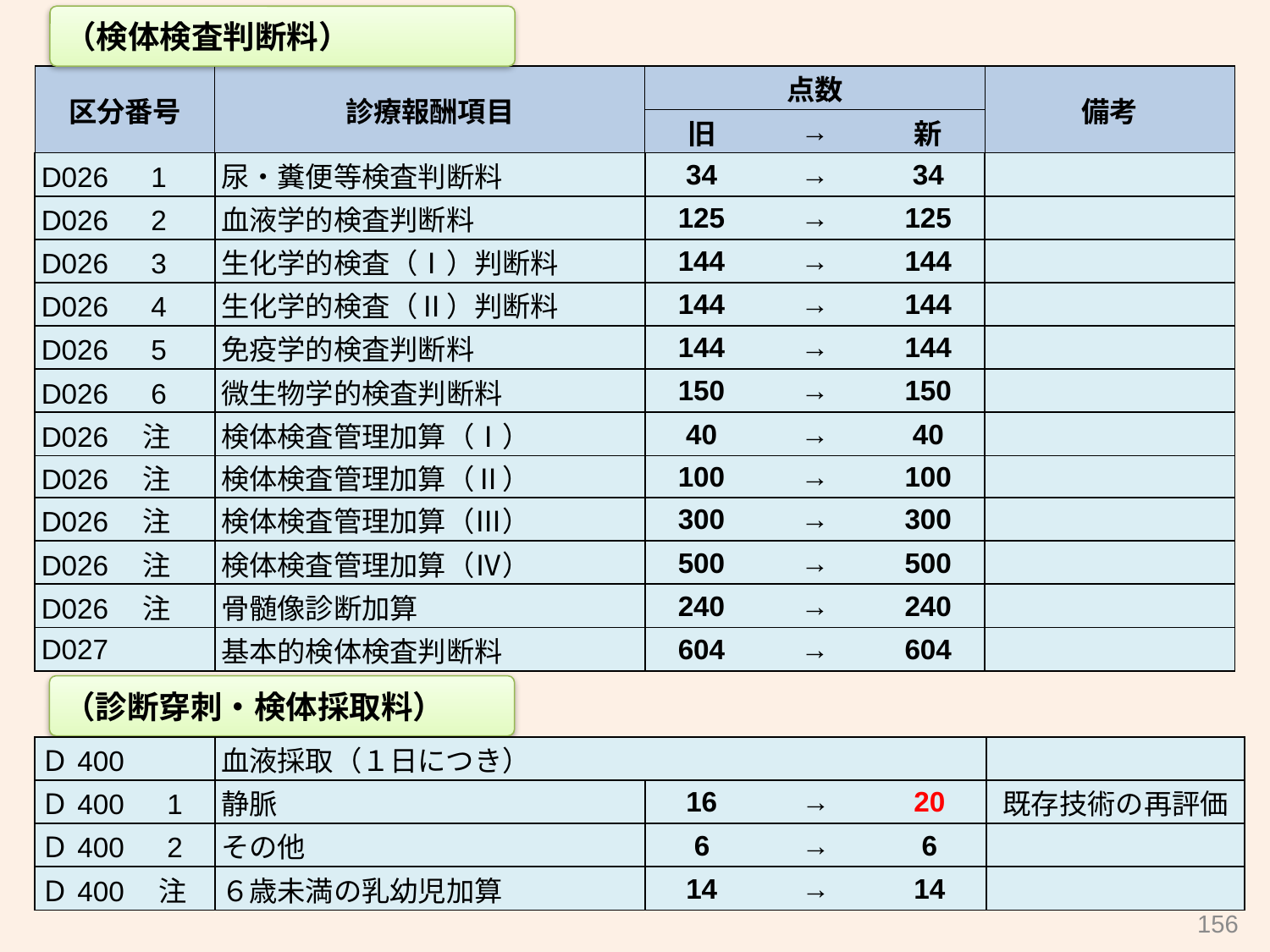

（検体検査判断料）
| 区分番号 | 診療報酬項目 | 点数 |  |  | 備考 |
| --- | --- | --- | --- | --- | --- |
|  |  | 旧 | → | 新 |  |
| D026　1 | 尿・糞便等検査判断料 | 34 | → | 34 |  |
| D026　2 | 血液学的検査判断料 | 125 | → | 125 |  |
| D026　3 | 生化学的検査（Ⅰ）判断料 | 144 | → | 144 |  |
| D026　4 | 生化学的検査（Ⅱ）判断料 | 144 | → | 144 |  |
| D026　5 | 免疫学的検査判断料 | 144 | → | 144 |  |
| D026　6 | 微生物学的検査判断料 | 150 | → | 150 |  |
| D026　注 | 検体検査管理加算（Ⅰ） | 40 | → | 40 |  |
| D026　注 | 検体検査管理加算（Ⅱ） | 100 | → | 100 |  |
| D026　注 | 検体検査管理加算（Ⅲ） | 300 | → | 300 |  |
| D026　注 | 検体検査管理加算（Ⅳ） | 500 | → | 500 |  |
| D026　注 | 骨髄像診断加算 | 240 | → | 240 |  |
| D027 | 基本的検体検査判断料 | 604 | → | 604 |  |
（診断穿刺・検体採取料）
| Ｄ400 | 血液採取（１日につき） |  |  |  |  |
| --- | --- | --- | --- | --- | --- |
| Ｄ400　1 | 静脈 | 16 | → | 20 | 既存技術の再評価 |
| Ｄ400　2 | その他 | 6 | → | 6 |  |
| Ｄ400　注 | ６歳未満の乳幼児加算 | 14 | → | 14 |  |
156